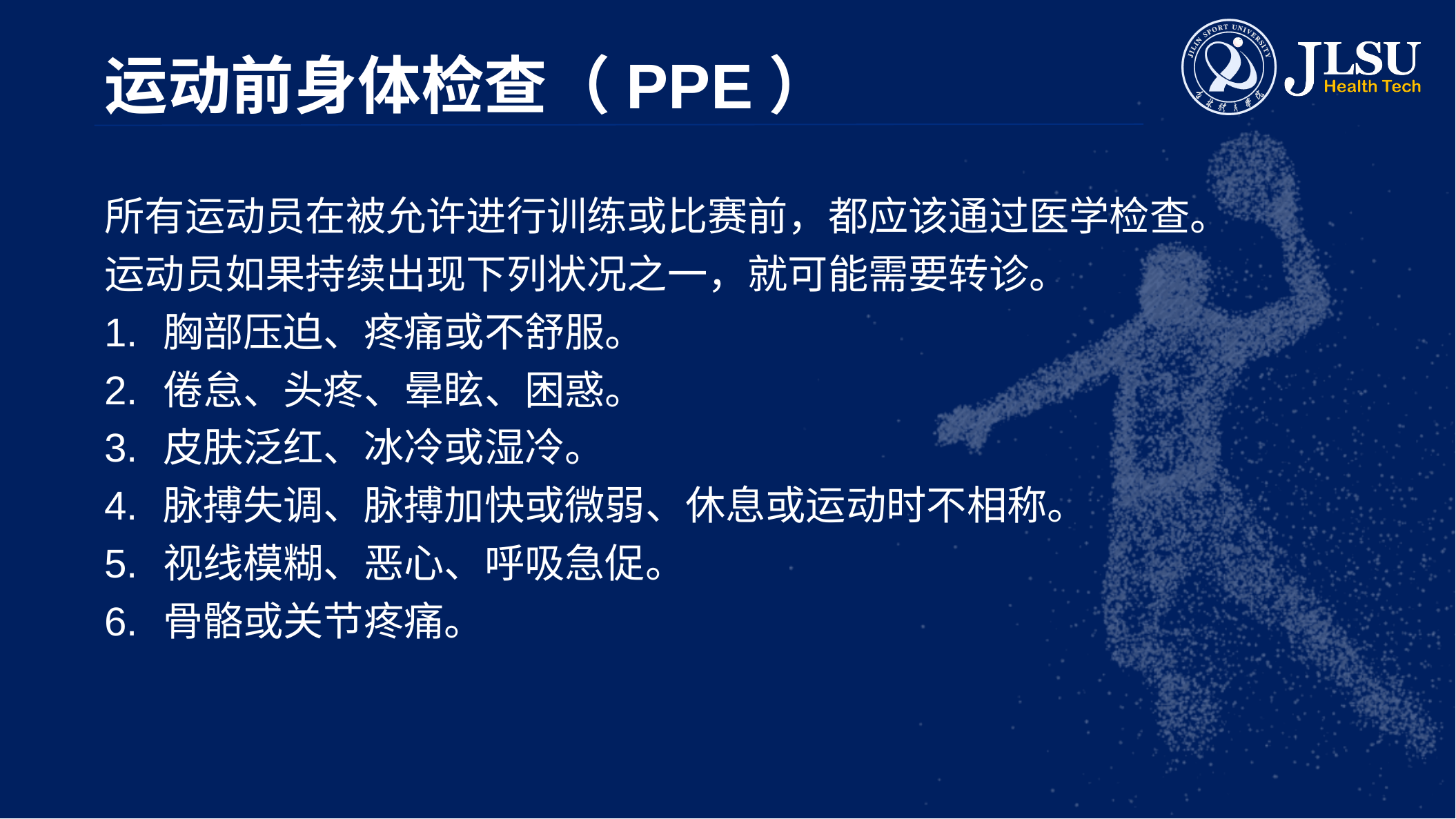

# 运动前身体检查（PPE）
所有运动员在被允许进行训练或比赛前，都应该通过医学检查。
运动员如果持续出现下列状况之一，就可能需要转诊。
胸部压迫、疼痛或不舒服。
倦怠、头疼、晕眩、困惑。
皮肤泛红、冰冷或湿冷。
脉搏失调、脉搏加快或微弱、休息或运动时不相称。
视线模糊、恶心、呼吸急促。
骨骼或关节疼痛。